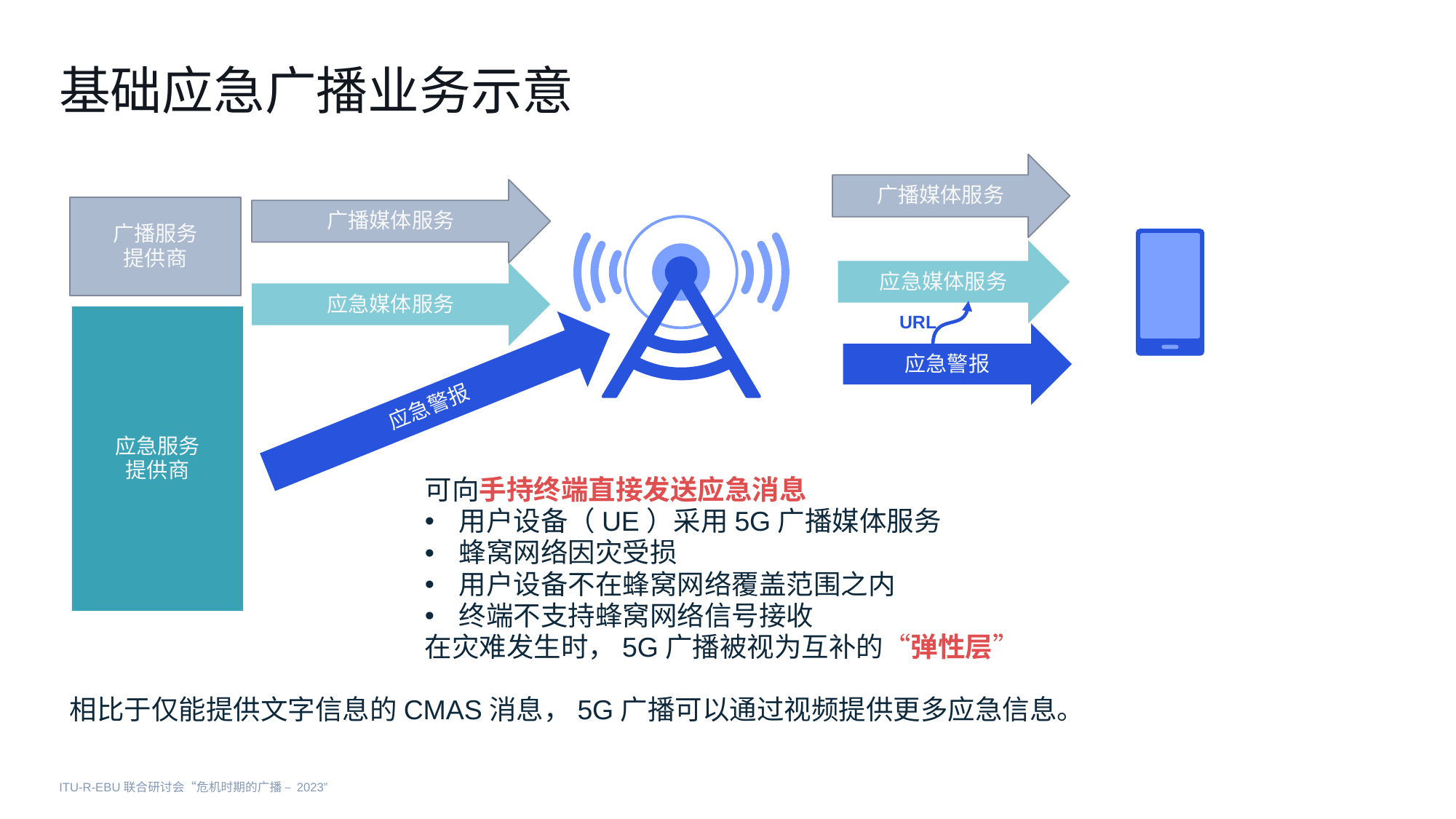

# 基础应急广播业务示意
广播媒体服务
广播媒体服务
广播服务
提供商

应急媒体服务
应急媒体服务
应急服务
提供商
URL
应急警报
应急警报
可向手持终端直接发送应急消息
用户设备（UE）采用5G广播媒体服务
蜂窝网络因灾受损
用户设备不在蜂窝网络覆盖范围之内
终端不支持蜂窝网络信号接收
在灾难发生时，5G广播被视为互补的“弹性层”
相比于仅能提供文字信息的CMAS消息，5G广播可以通过视频提供更多应急信息。
ITU-R-EBU联合研讨会“危机时期的广播 – 2023”